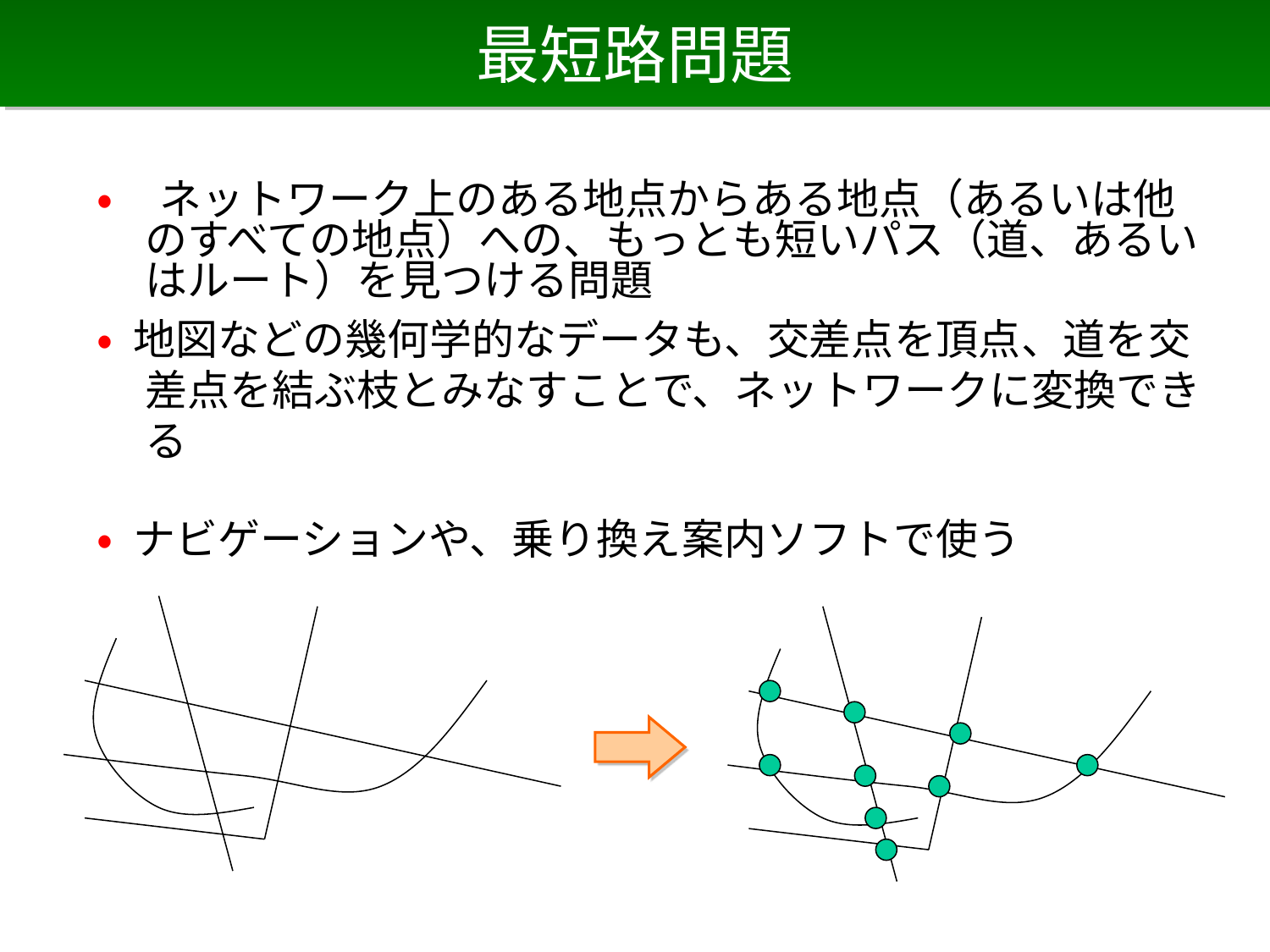

# 最短路問題
• ネットワーク上のある地点からある地点（あるいは他のすべての地点）への、もっとも短いパス（道、あるいはルート）を見つける問題
• 地図などの幾何学的なデータも、交差点を頂点、道を交差点を結ぶ枝とみなすことで、ネットワークに変換できる

• ナビゲーションや、乗り換え案内ソフトで使う